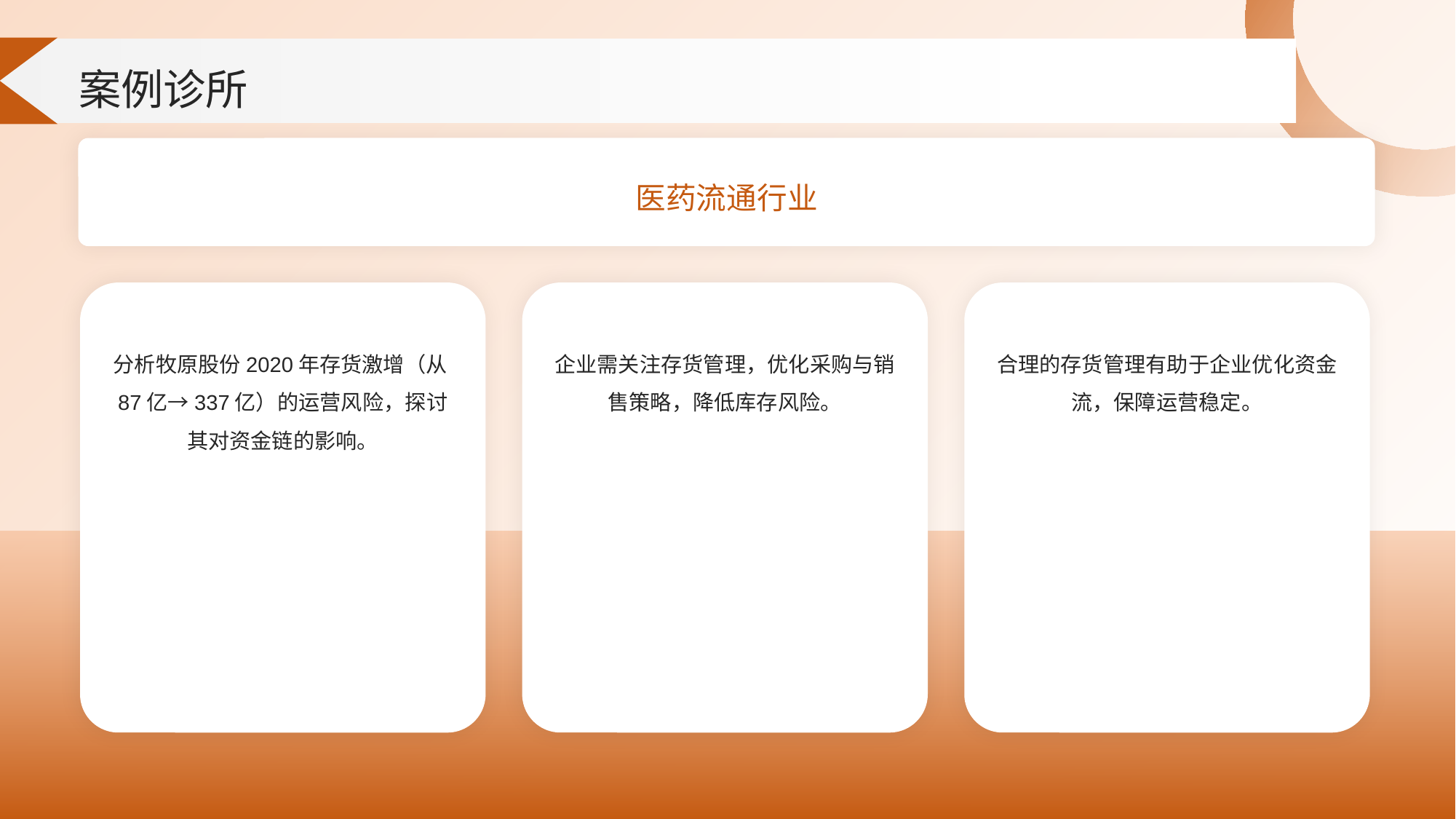

案例诊所

医药流通行业

分析牧原股份2020年存货激增（从87亿→337亿）的运营风险，探讨其对资金链的影响。
企业需关注存货管理，优化采购与销售策略，降低库存风险。
合理的存货管理有助于企业优化资金流，保障运营稳定。